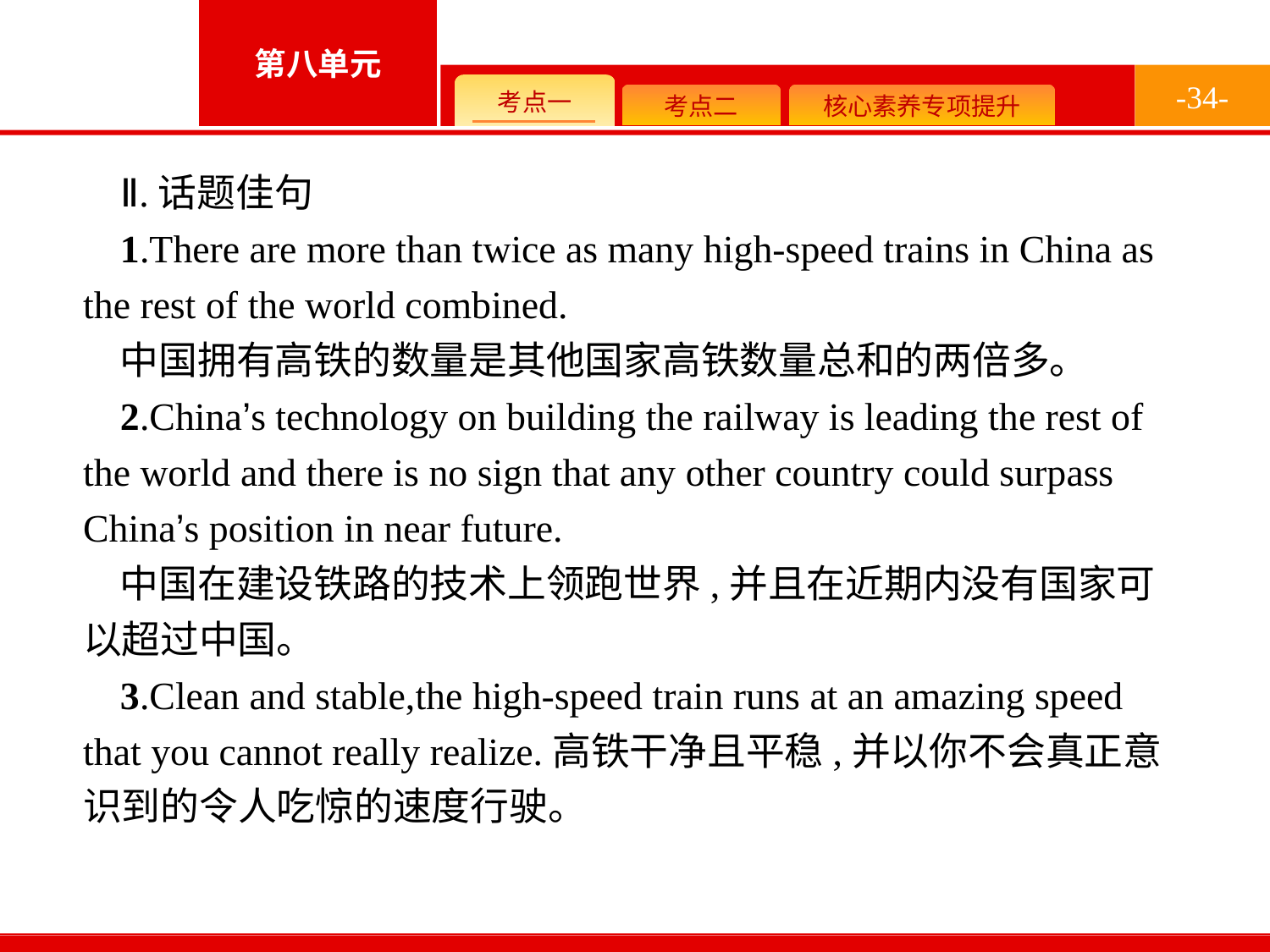

-34-
Ⅱ.话题佳句
1.There are more than twice as many high-speed trains in China as the rest of the world combined.
中国拥有高铁的数量是其他国家高铁数量总和的两倍多。
2.China’s technology on building the railway is leading the rest of the world and there is no sign that any other country could surpass China’s position in near future.
中国在建设铁路的技术上领跑世界,并且在近期内没有国家可以超过中国。
3.Clean and stable,the high-speed train runs at an amazing speed that you cannot really realize.高铁干净且平稳,并以你不会真正意识到的令人吃惊的速度行驶。